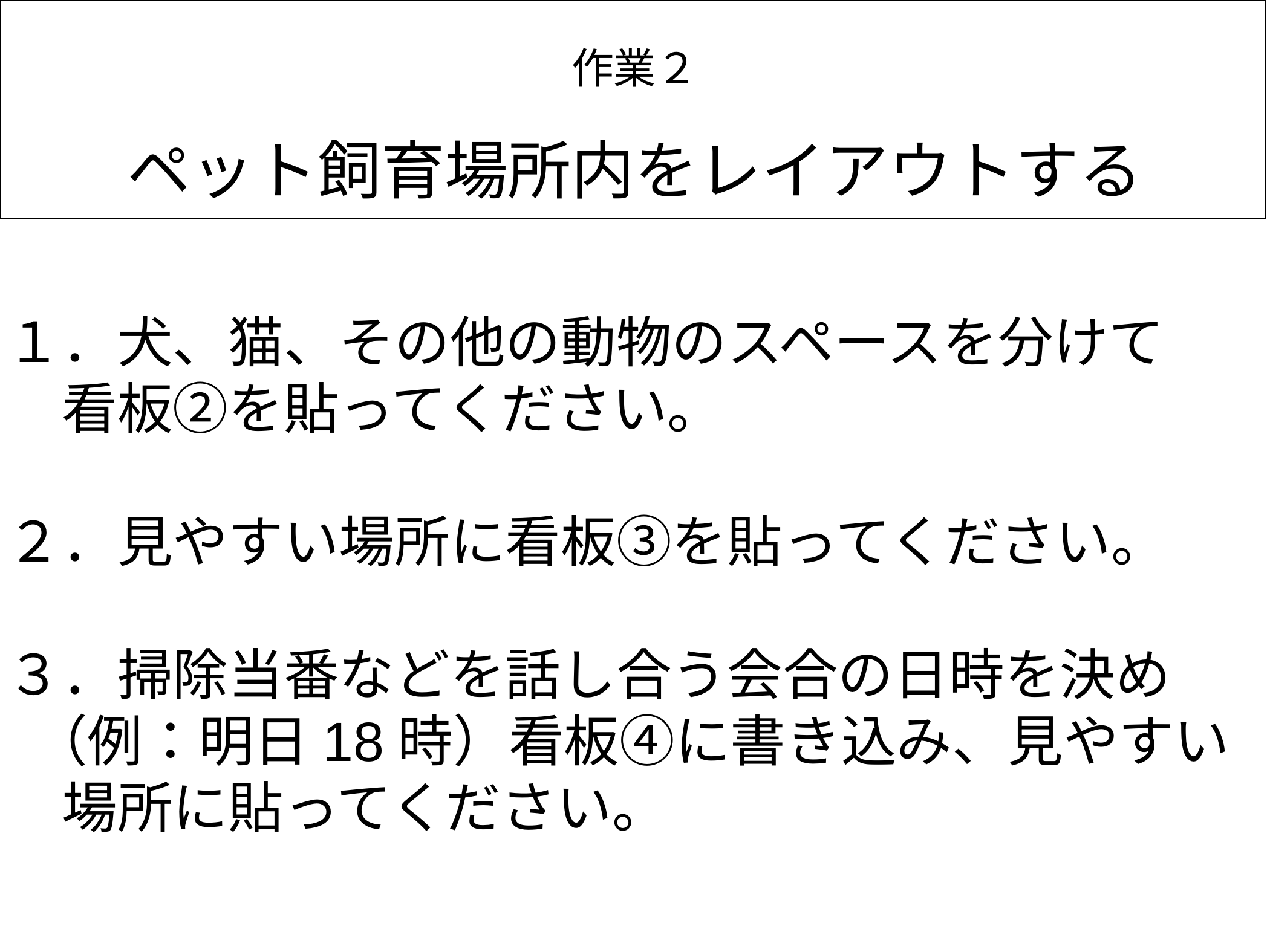

# 作業２ ペット飼育場所内をレイアウトする
１．犬、猫、その他の動物のスペースを分けて
　看板②を貼ってください。

２．見やすい場所に看板③を貼ってください。

３．掃除当番などを話し合う会合の日時を決め
 （例：明日18時）看板④に書き込み、見やすい
　場所に貼ってください。